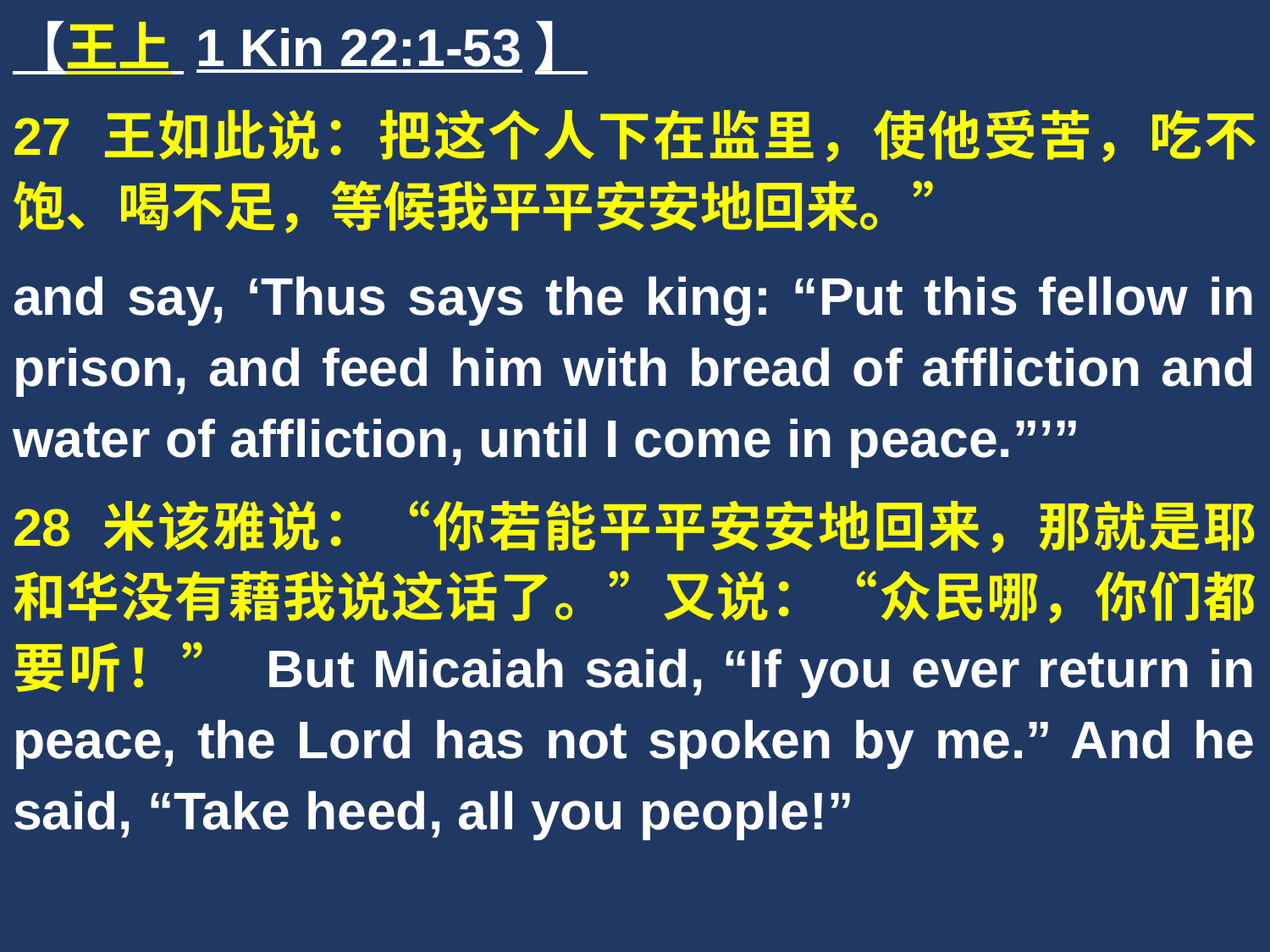

【王上 1 Kin 22:1-53】
27 王如此说：把这个人下在监里，使他受苦，吃不饱、喝不足，等候我平平安安地回来。”
and say, ‘Thus says the king: “Put this fellow in prison, and feed him with bread of affliction and water of affliction, until I come in peace.”’”
28 米该雅说：“你若能平平安安地回来，那就是耶和华没有藉我说这话了。”又说：“众民哪，你们都要听！” But Micaiah said, “If you ever return in peace, the Lord has not spoken by me.” And he said, “Take heed, all you people!”